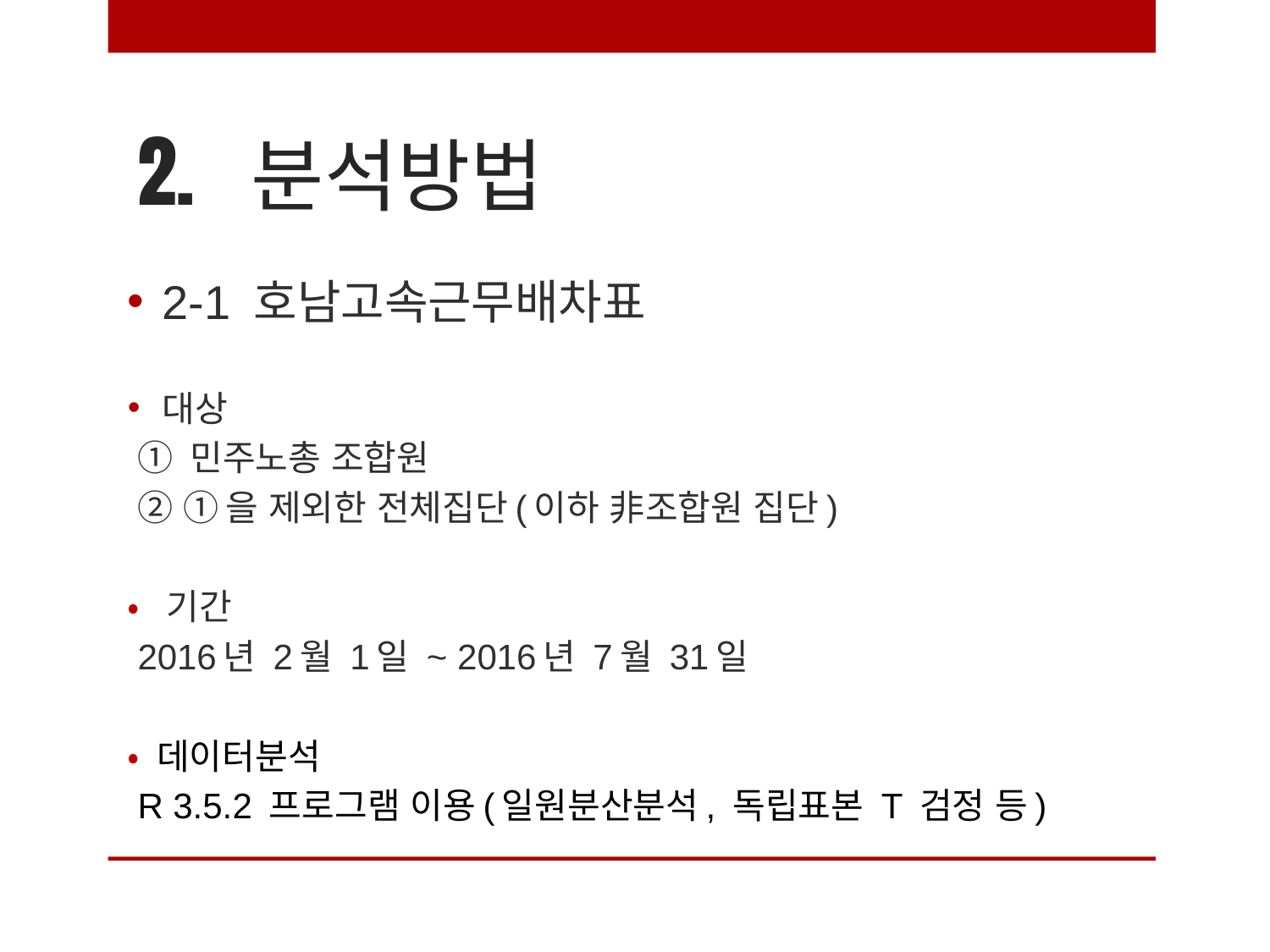

# 2.  분석방법
2-1 호남고속근무배차표

대상
 ① 민주노총 조합원
 ② ①을 제외한 전체집단(이하 非조합원 집단)

•  기간
 2016년 2월 1일 ~ 2016년 7월 31일

• 데이터분석
 R 3.5.2 프로그램 이용(일원분산분석, 독립표본 T 검정 등)